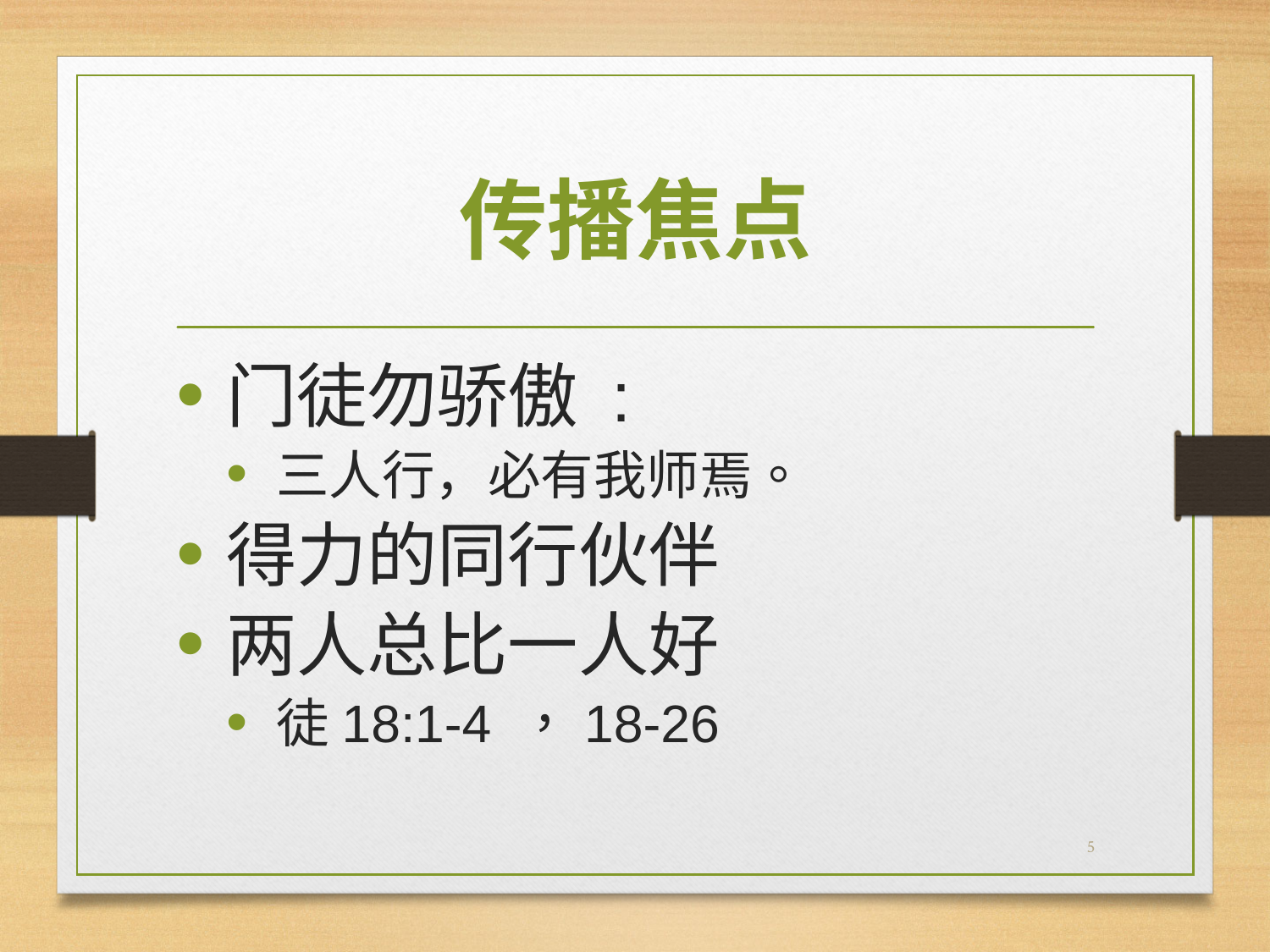

# 传播焦点
门徒勿骄傲 :
三人行，必有我师焉。
得力的同行伙伴
两人总比一人好
徒18:1-4 ，18-26
5